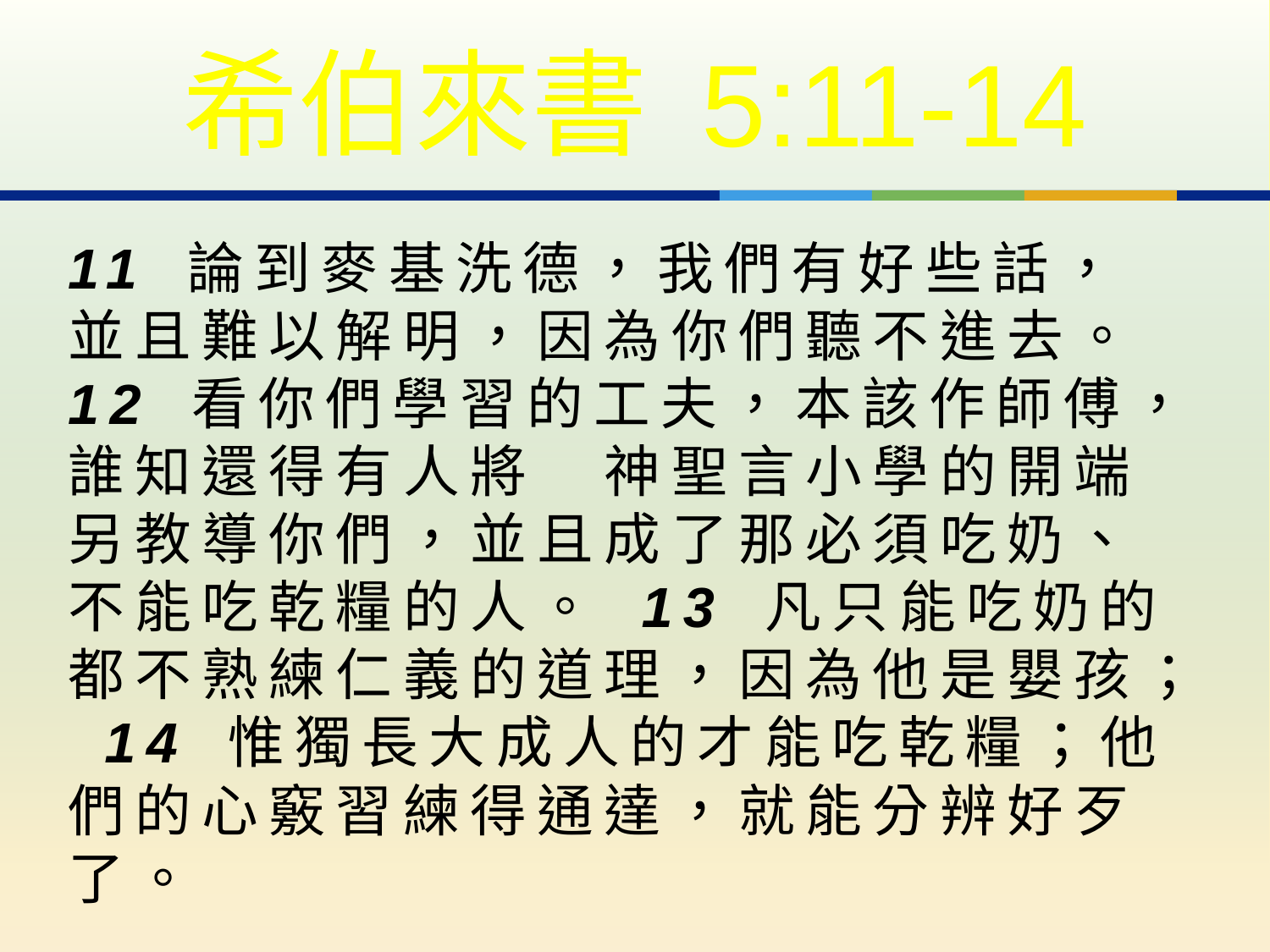

# 希伯來書 5:11-14
11 論到麥基洗德，我們有好些話，並且難以解明，因為你們聽不進去。 12 看你們學習的工夫，本該作師傅，誰知還得有人將　神聖言小學的開端另教導你們，並且成了那必須吃奶、不能吃乾糧的人。 13 凡只能吃奶的都不熟練仁義的道理，因為他是嬰孩； 14 惟獨長大成人的才能吃乾糧；他們的心竅習練得通達，就能分辨好歹了。